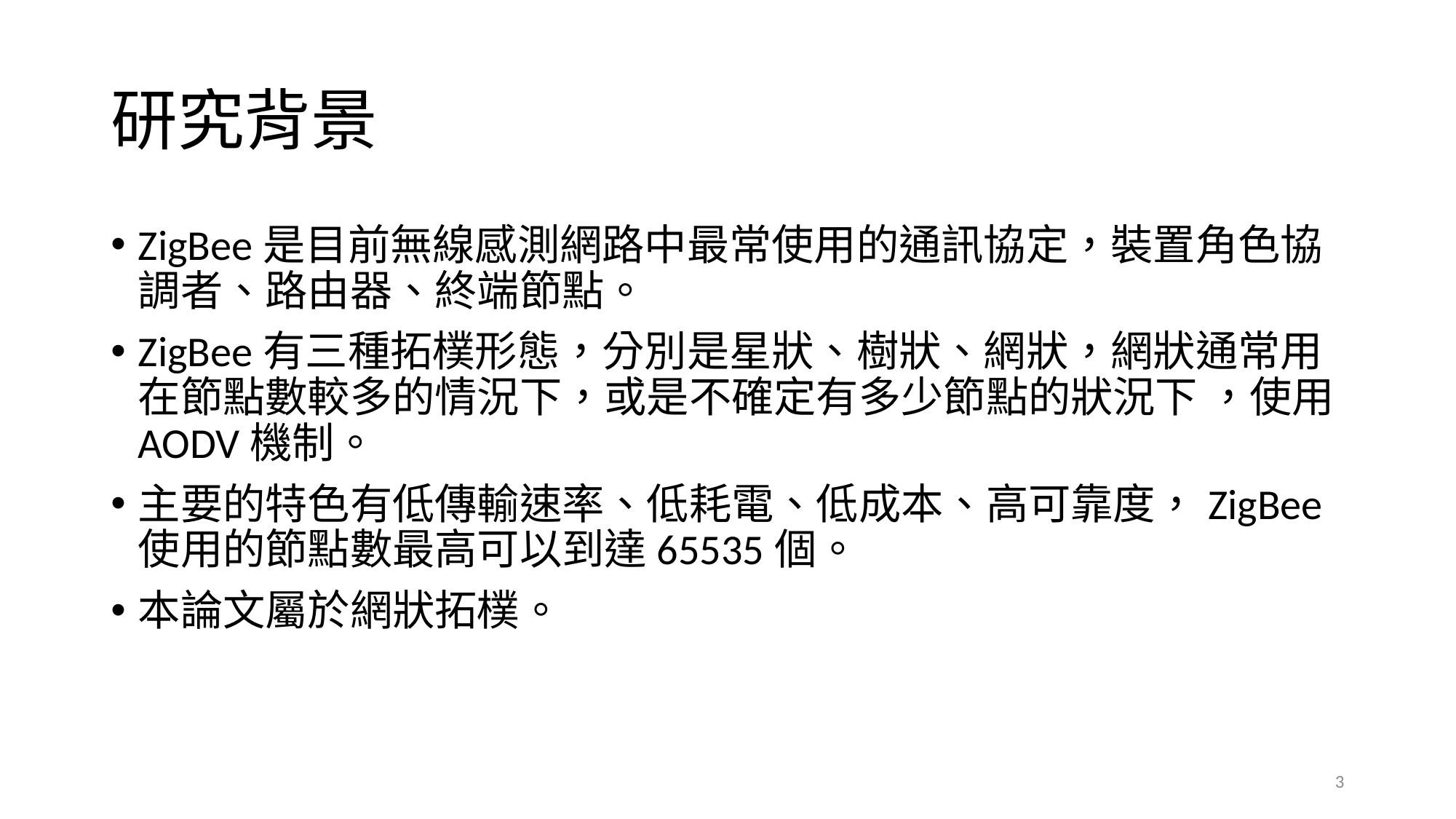

# 研究背景
ZigBee是目前無線感測網路中最常使用的通訊協定，裝置角色協調者、路由器、終端節點。
ZigBee有三種拓樸形態，分別是星狀、樹狀、網狀，網狀通常用在節點數較多的情況下，或是不確定有多少節點的狀況下 ，使用AODV機制。
主要的特色有低傳輸速率、低耗電、低成本、高可靠度，ZigBee使用的節點數最高可以到達65535個。
本論文屬於網狀拓樸。
3